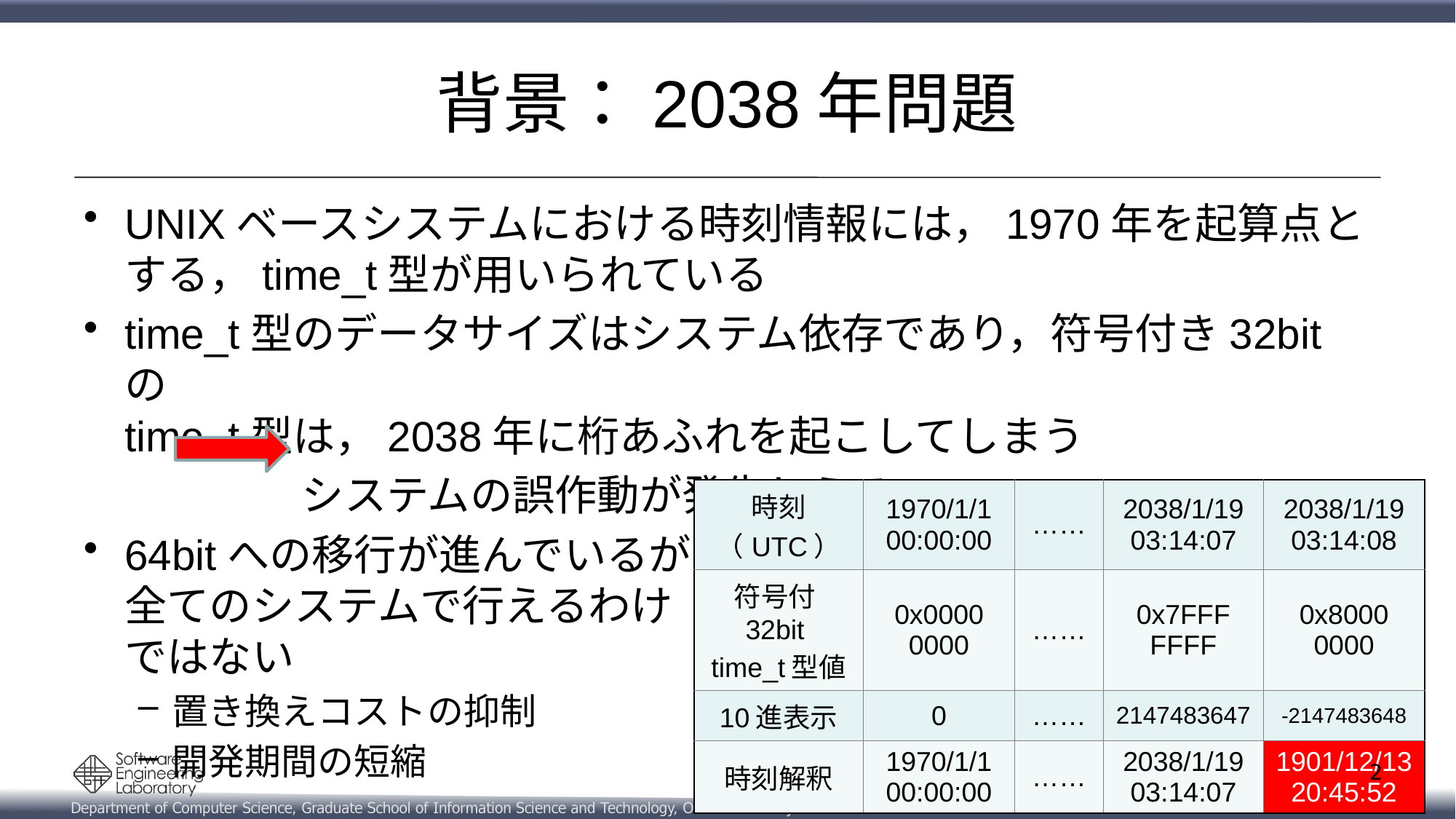

# 背景：2038年問題
UNIXベースシステムにおける時刻情報には，1970年を起算点とする，time_t型が用いられている
time_t型のデータサイズはシステム依存であり，符号付き32bitの
time_t型は，2038年に桁あふれを起こしてしまう
	　	システムの誤作動が発生しうる
64bitへの移行が進んでいるが，
全てのシステムで行えるわけ
ではない
置き換えコストの抑制
開発期間の短縮

| 時刻（UTC） | 1970/1/1 00:00:00 | …… | 2038/1/19 03:14:07 | 2038/1/19 03:14:08 |
| --- | --- | --- | --- | --- |
| 符号付32bit time\_t型値 | 0x0000 0000 | …… | 0x7FFF FFFF | 0x8000 0000 |
| 10進表示 | 0 | …… | 2147483647 | -2147483648 |
| 時刻解釈 | 1970/1/1 00:00:00 | …… | 2038/1/19 03:14:07 | 1901/12/13 20:45:52 |
2